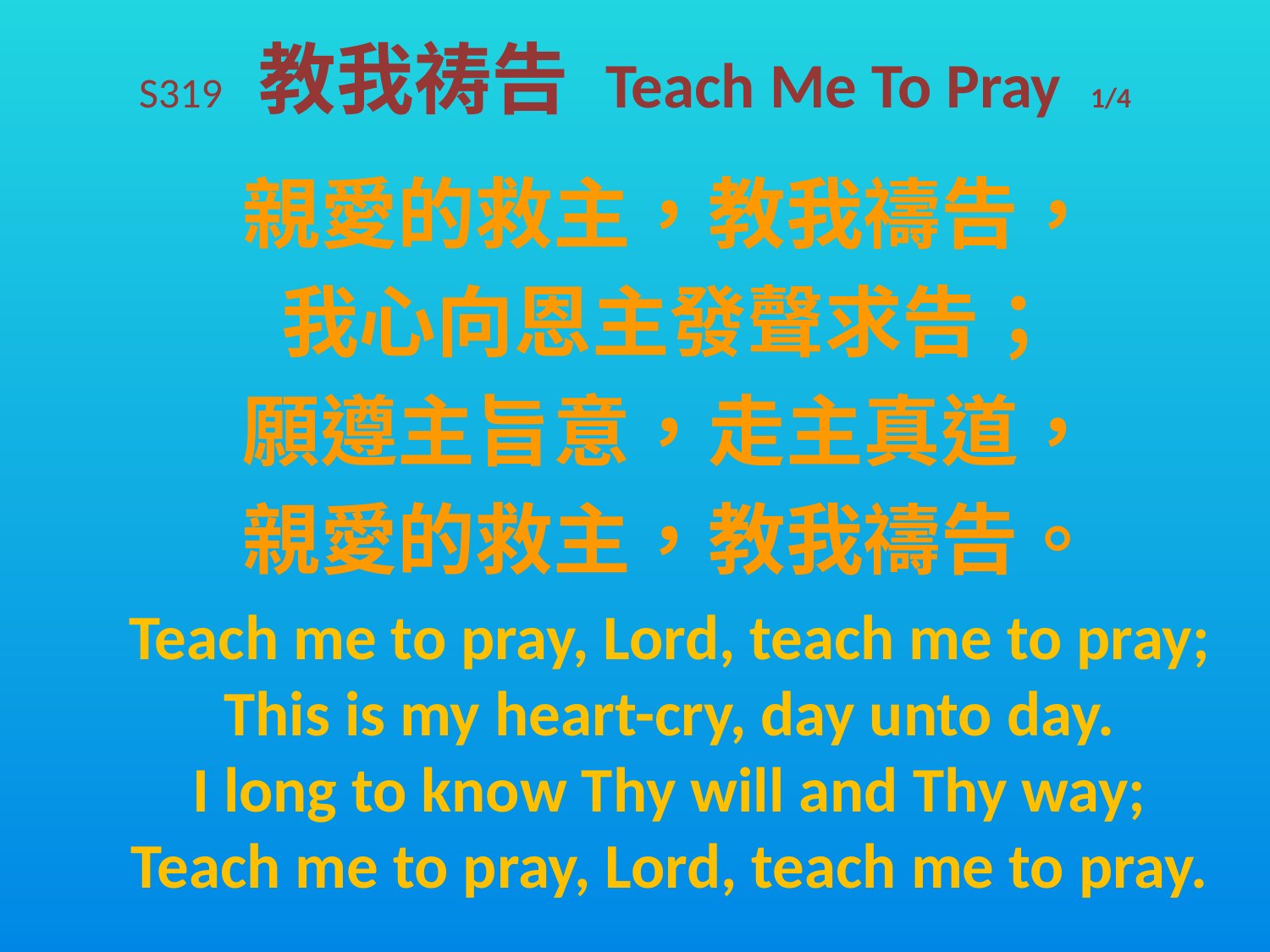

# S319 教我祷告 Teach Me To Pray  1/4
親愛的救主，教我禱告，
我心向恩主發聲求告；
願遵主旨意，走主真道，
親愛的救主，教我禱告。
Teach me to pray, Lord, teach me to pray;
This is my heart-cry, day unto day.
I long to know Thy will and Thy way;
Teach me to pray, Lord, teach me to pray.